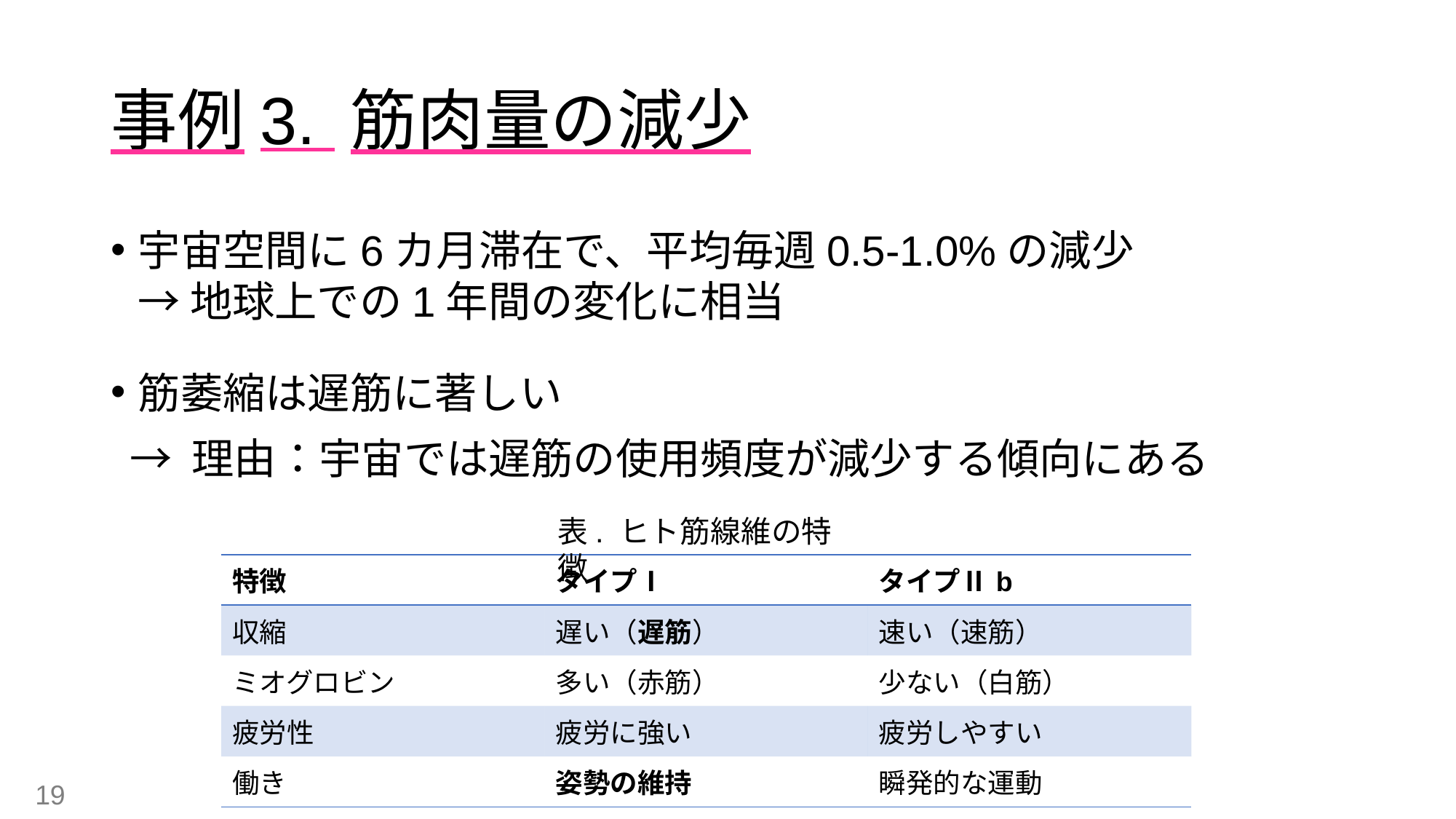

# 事例3. 筋肉量の減少
宇宙空間に6カ月滞在で、平均毎週0.5-1.0%の減少
→ 地球上での1年間の変化に相当
筋萎縮は遅筋に著しい
  → 理由：宇宙では遅筋の使用頻度が減少する傾向にある
表. ヒト筋線維の特徴
| 特徴 | タイプⅠ | タイプⅡb |
| --- | --- | --- |
| 収縮 | 遅い（遅筋） | 速い（速筋） |
| ミオグロビン | 多い（赤筋） | 少ない（白筋） |
| 疲労性 | 疲労に強い | 疲労しやすい |
| 働き | 姿勢の維持 | 瞬発的な運動 |
19